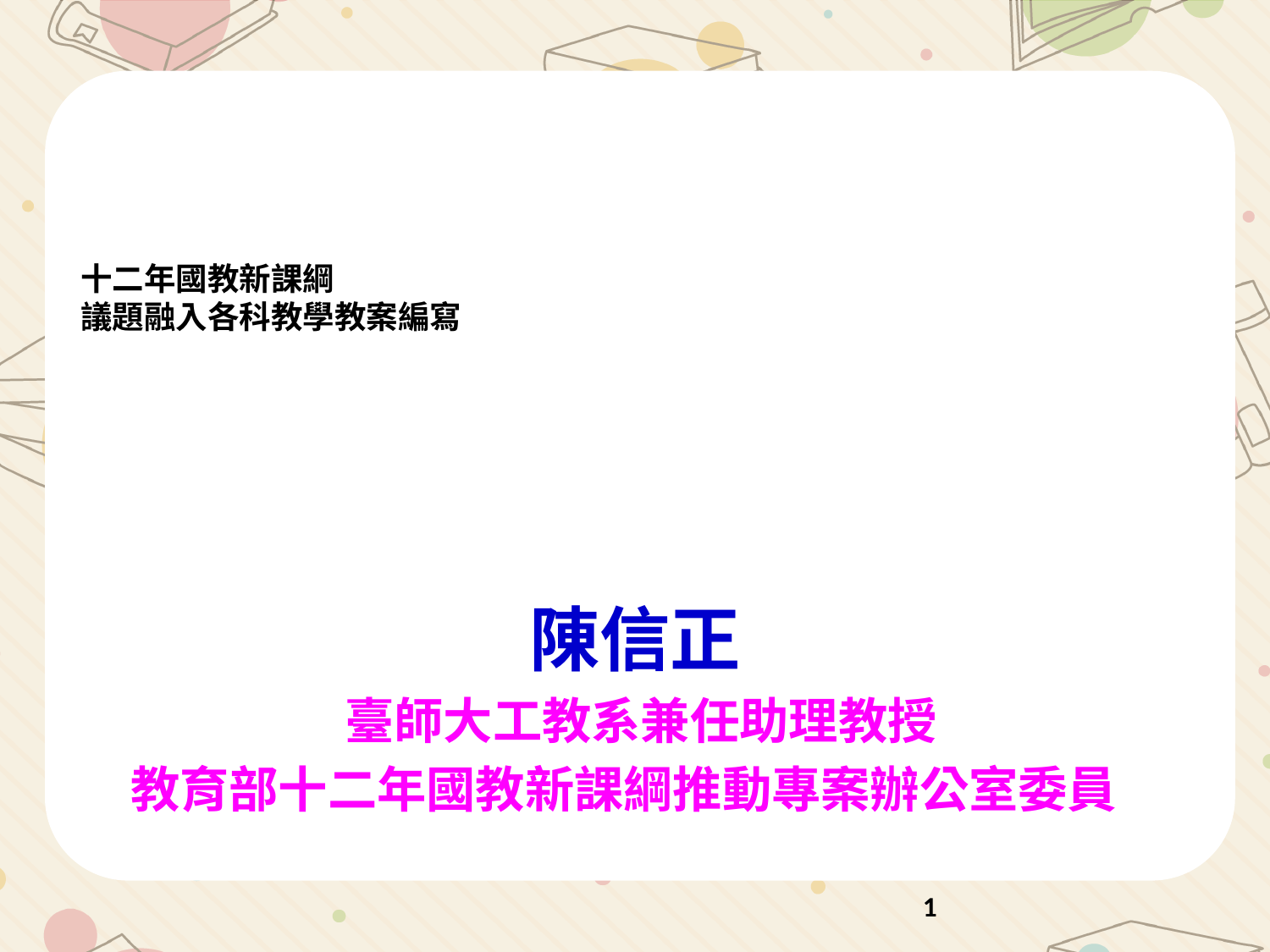

十二年國教新課綱
議題融入各科教學教案編寫

陳信正
 臺師大工教系兼任助理教授
 教育部十二年國教新課綱推動專案辦公室委員

1